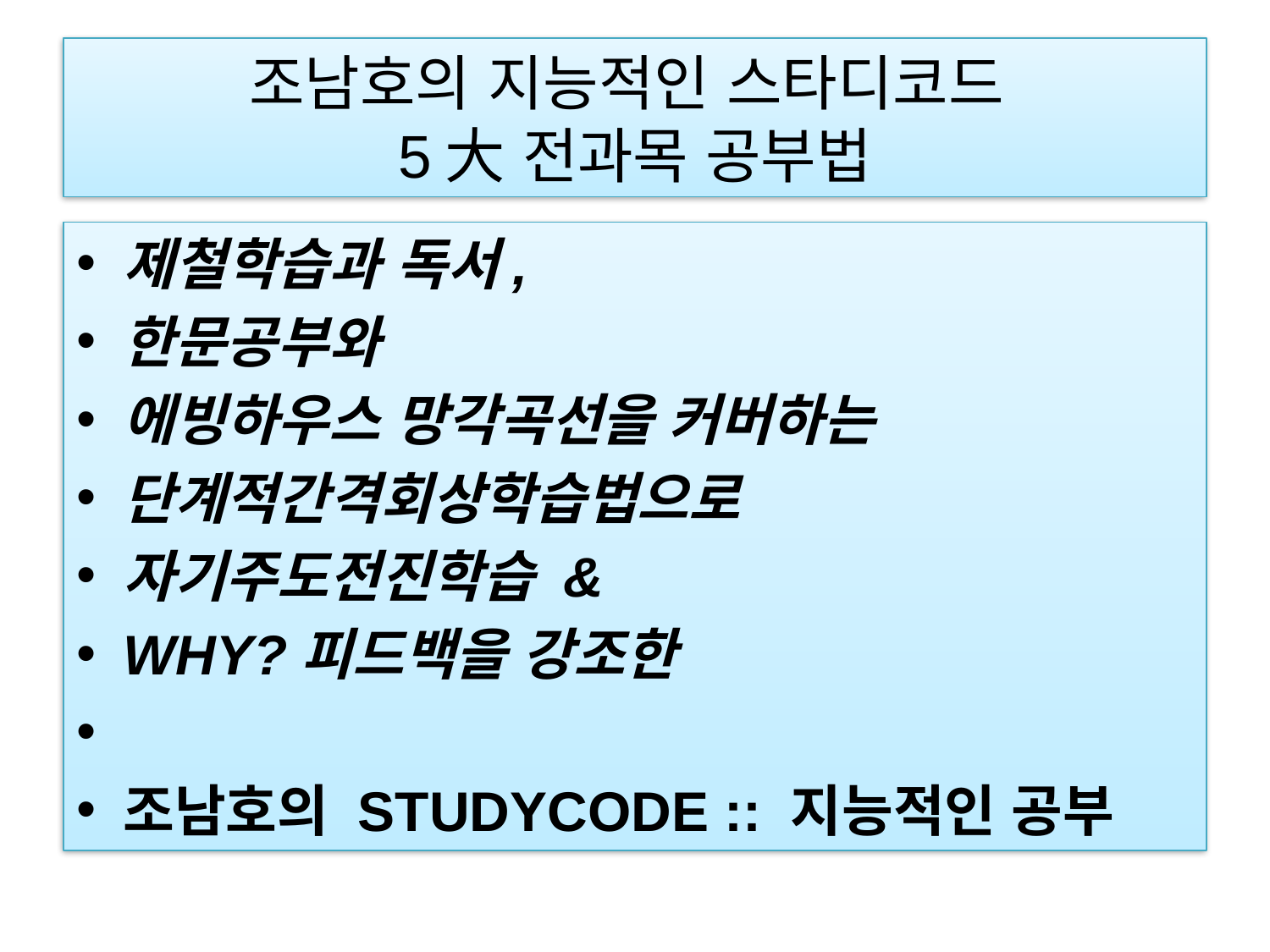

# 조남호의 지능적인 스타디코드 5大 전과목 공부법
제철학습과 독서,
한문공부와
에빙하우스 망각곡선을 커버하는
단계적간격회상학습법으로
자기주도전진학습 &
WHY?피드백을 강조한

조남호의 STUDYCODE :: 지능적인 공부